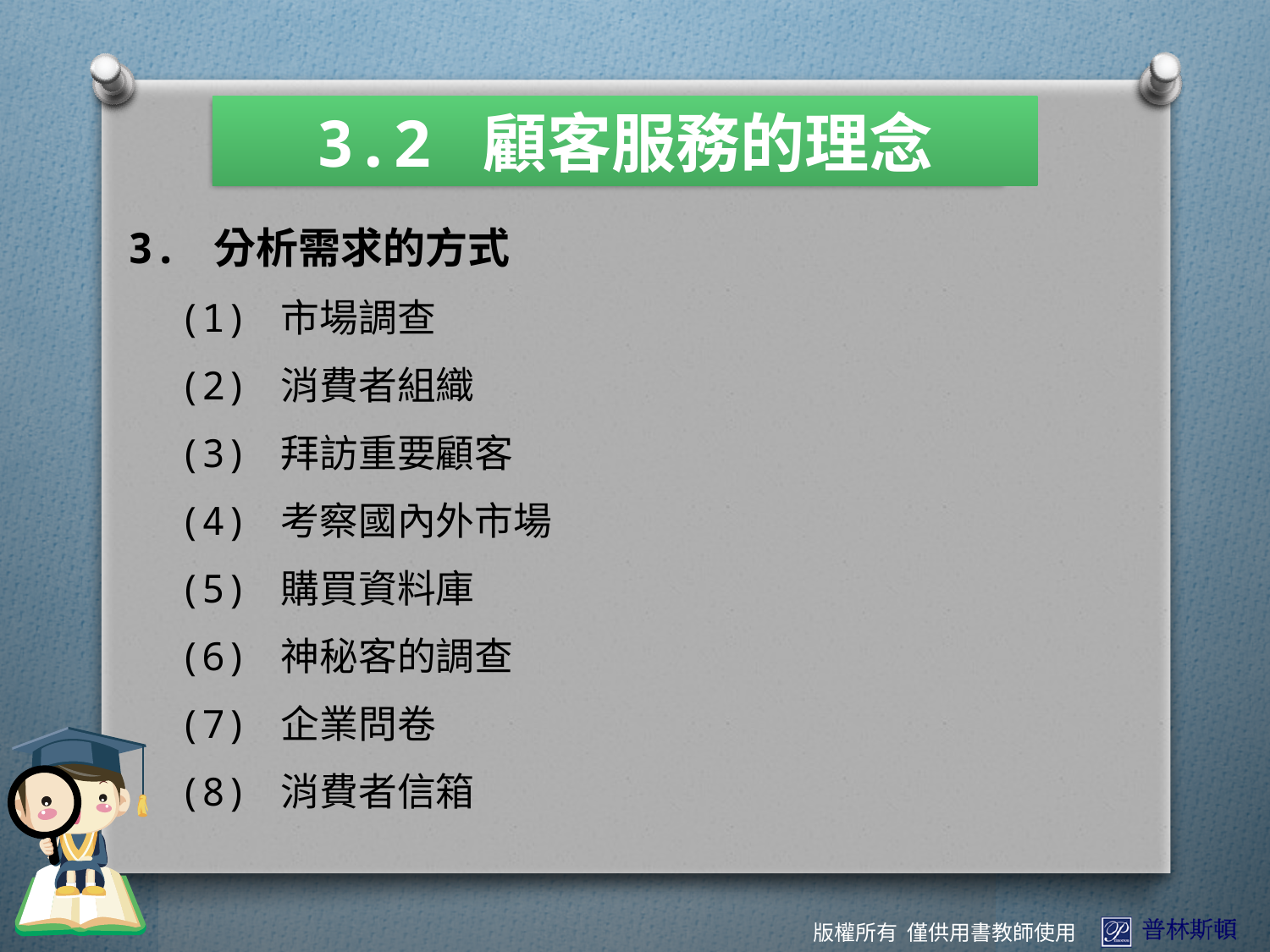

3.2 顧客服務的理念
3. 分析需求的方式
(1) 市場調查
(2) 消費者組織
(3) 拜訪重要顧客
(4) 考察國內外市場
(5) 購買資料庫
(6) 神秘客的調查
(7) 企業問卷
(8) 消費者信箱